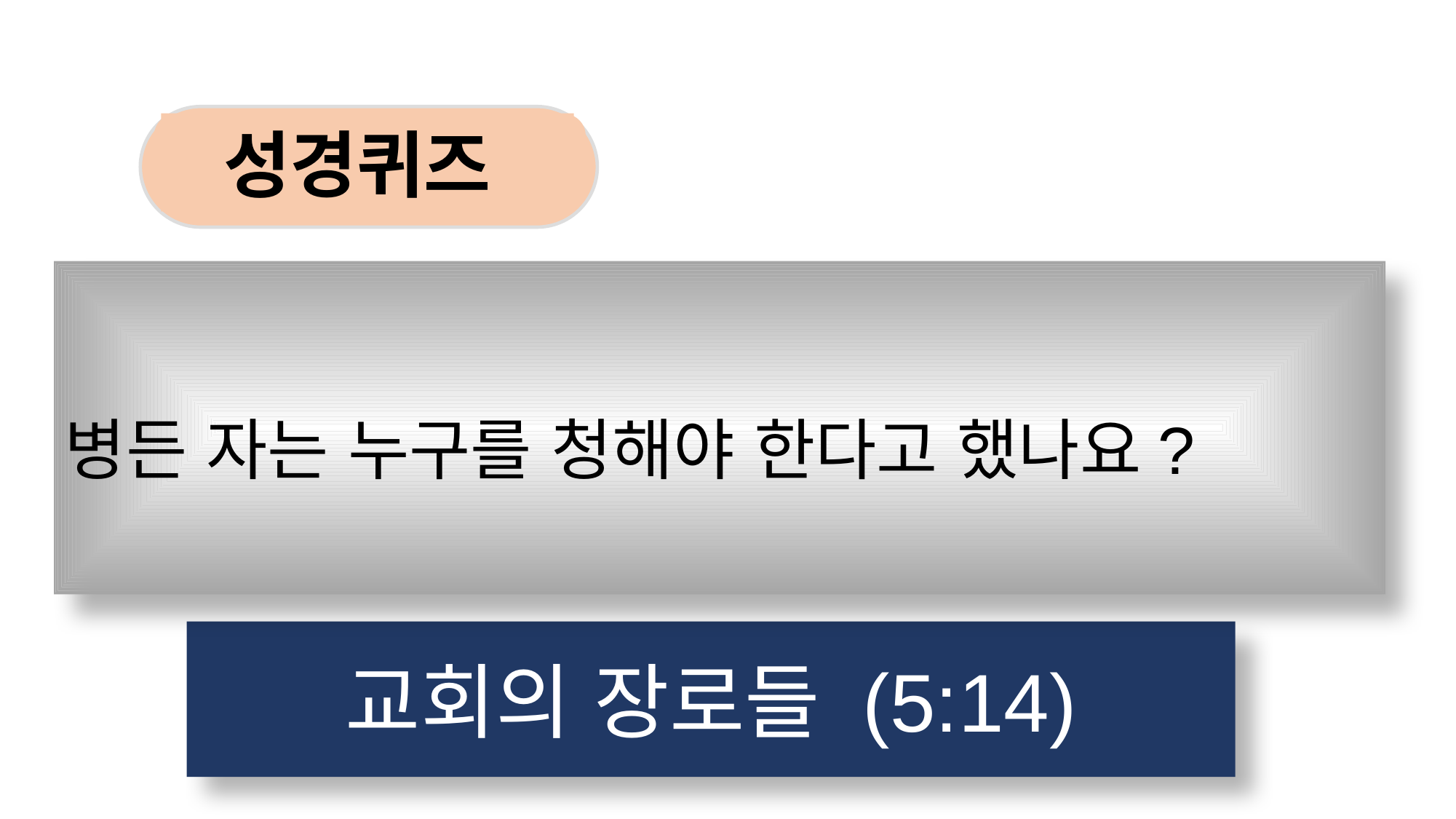

성경퀴즈
병든 자는 누구를 청해야 한다고 했나요?
교회의 장로들 (5:14)